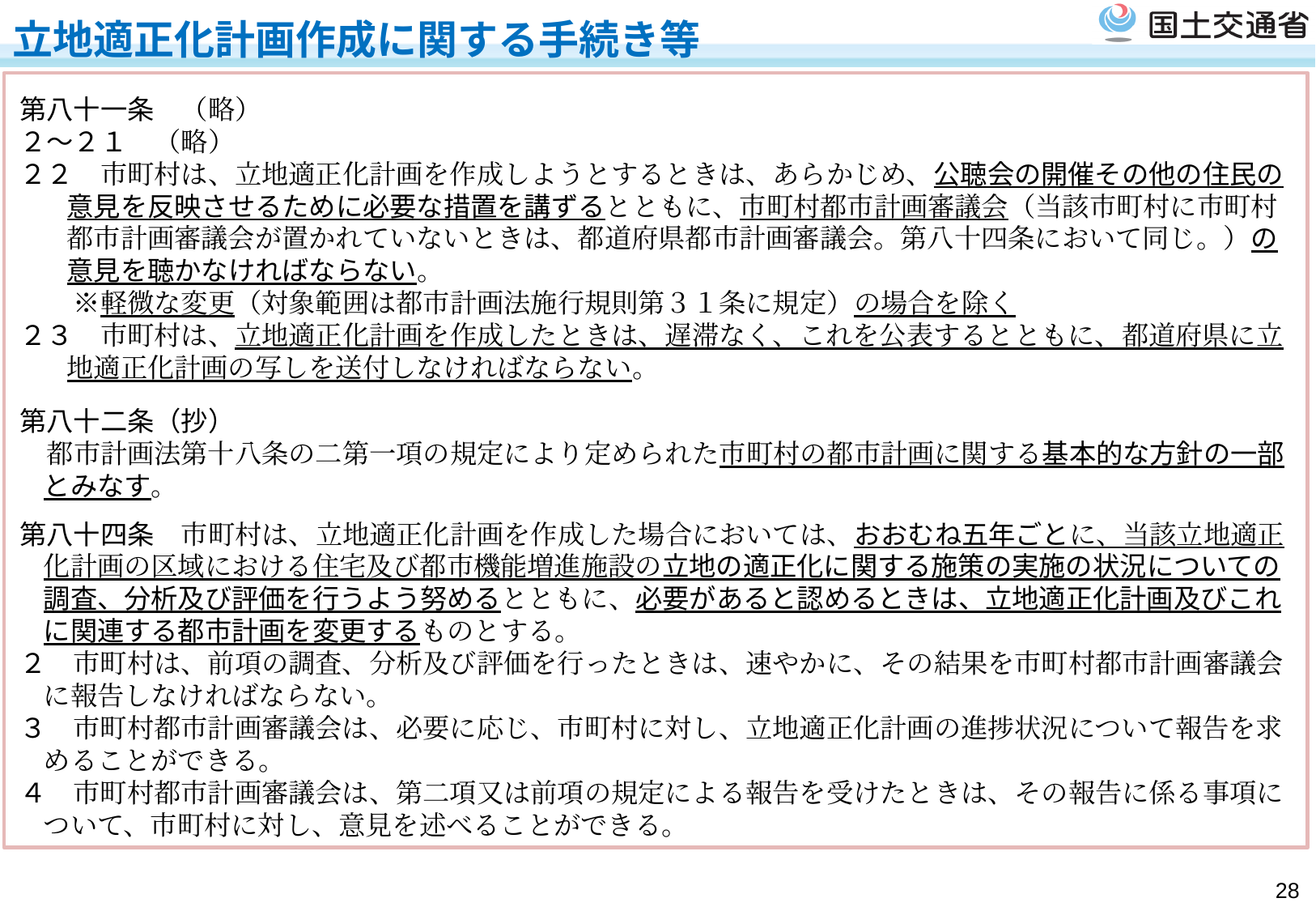

# 立地適正化計画作成に関する手続き等

第八十一条　（略）
２～２１　（略）
２２　市町村は、立地適正化計画を作成しようとするときは、あらかじめ、公聴会の開催その他の住民の意見を反映させるために必要な措置を講ずるとともに、市町村都市計画審議会（当該市町村に市町村都市計画審議会が置かれていないときは、都道府県都市計画審議会。第八十四条において同じ。）の意見を聴かなければならない。
　　※軽微な変更（対象範囲は都市計画法施行規則第３１条に規定）の場合を除く
２３　市町村は、立地適正化計画を作成したときは、遅滞なく、これを公表するとともに、都道府県に立地適正化計画の写しを送付しなければならない。
第八十二条（抄）
　都市計画法第十八条の二第一項の規定により定められた市町村の都市計画に関する基本的な方針の一部とみなす。
第八十四条　市町村は、立地適正化計画を作成した場合においては、おおむね五年ごとに、当該立地適正化計画の区域における住宅及び都市機能増進施設の立地の適正化に関する施策の実施の状況についての調査、分析及び評価を行うよう努めるとともに、必要があると認めるときは、立地適正化計画及びこれに関連する都市計画を変更するものとする。
２　市町村は、前項の調査、分析及び評価を行ったときは、速やかに、その結果を市町村都市計画審議会に報告しなければならない。
３　市町村都市計画審議会は、必要に応じ、市町村に対し、立地適正化計画の進捗状況について報告を求めることができる。
４　市町村都市計画審議会は、第二項又は前項の規定による報告を受けたときは、その報告に係る事項について、市町村に対し、意見を述べることができる。
28